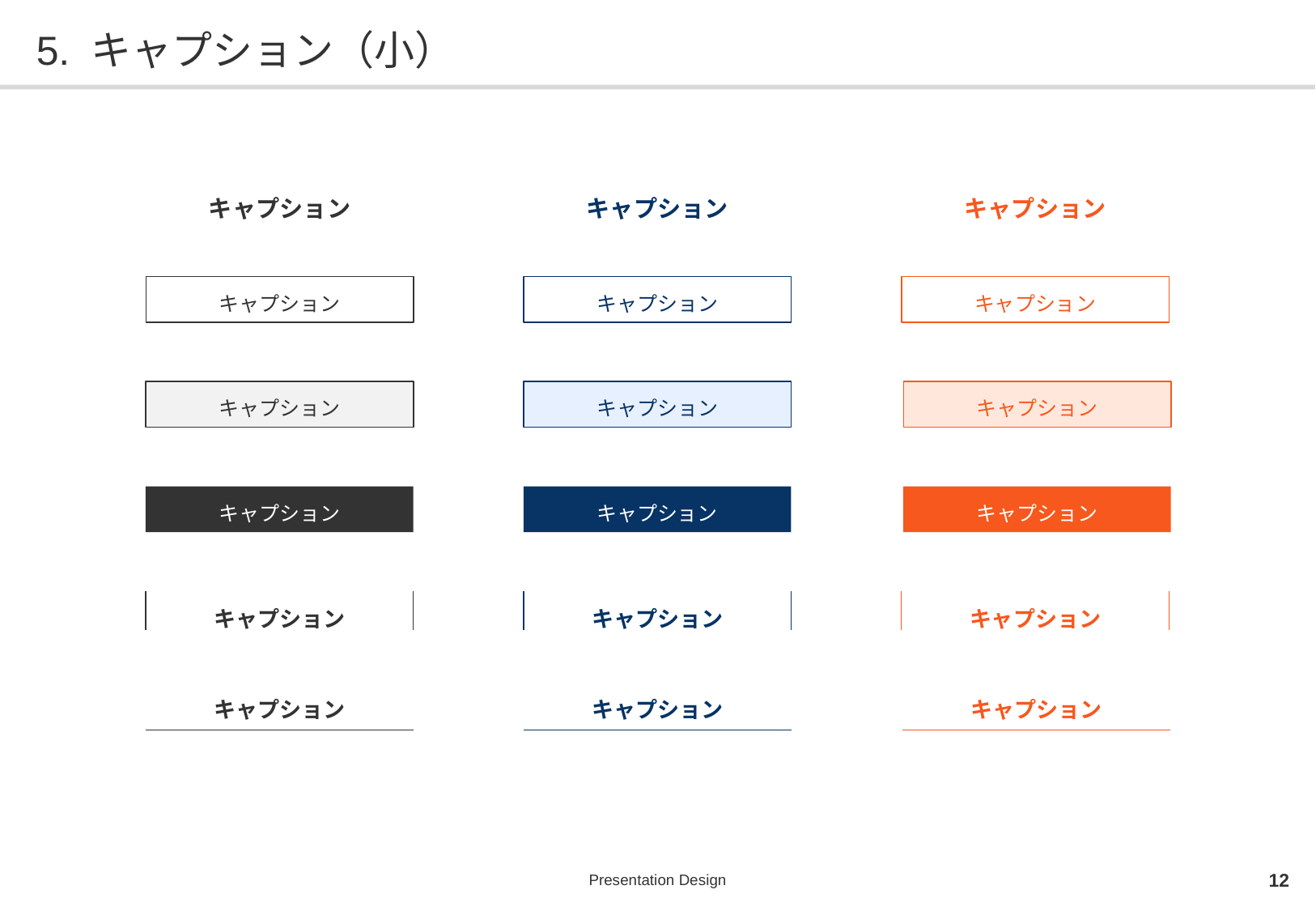

# 5. キャプション（小）
キャプション
キャプション
キャプション
キャプション
キャプション
キャプション
キャプション
キャプション
キャプション
キャプション
キャプション
キャプション
| キャプション |
| --- |
| キャプション |
| --- |
| キャプション |
| --- |
| キャプション |
| --- |
| キャプション |
| --- |
| キャプション |
| --- |
Presentation Design
12